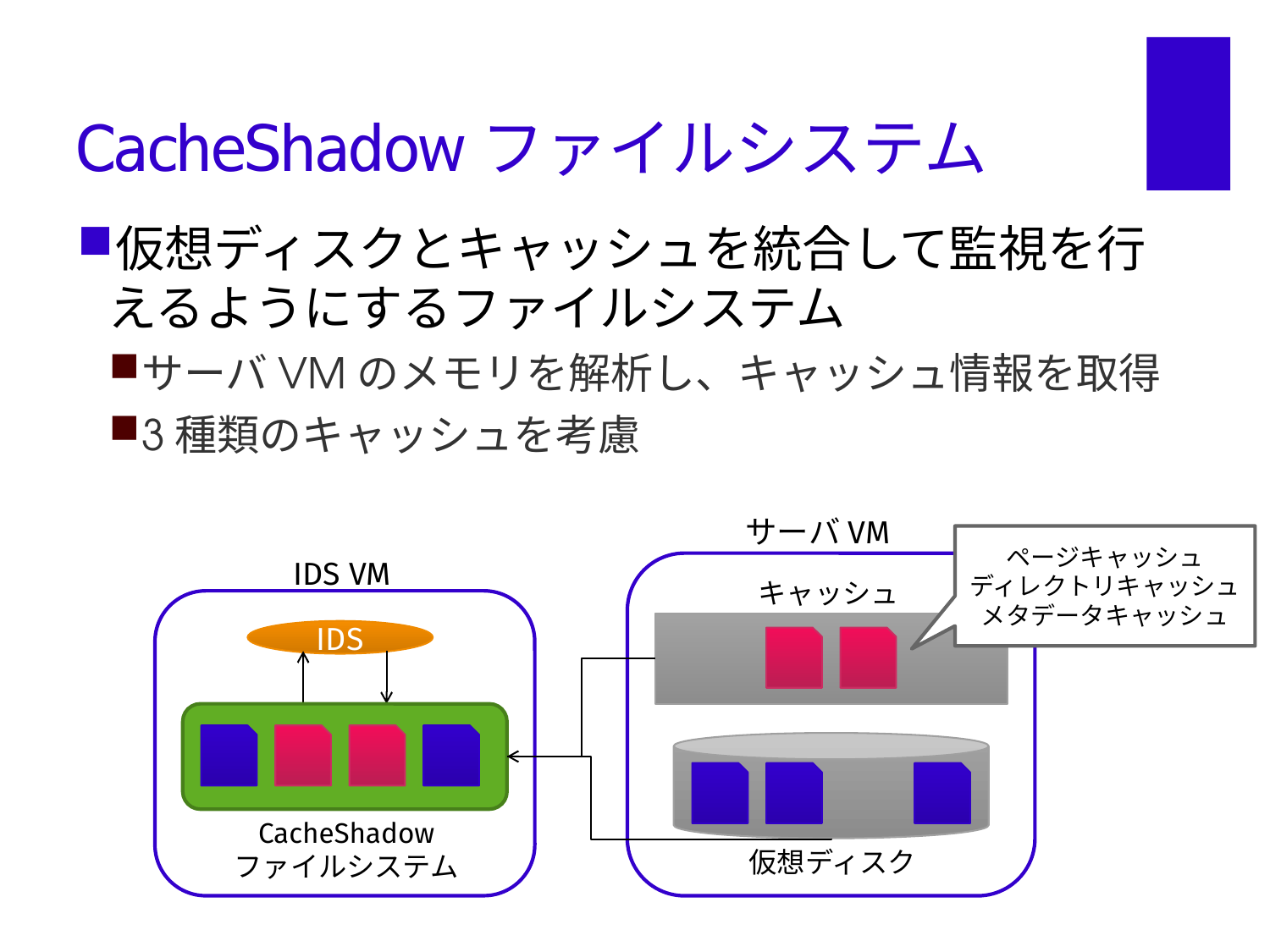

# CacheShadowファイルシステム
仮想ディスクとキャッシュを統合して監視を行えるようにするファイルシステム
サーバVMのメモリを解析し、キャッシュ情報を取得
3種類のキャッシュを考慮
サーバVM
IDS VM

キャッシュ

IDS

CacheShadow
ファイルシステム
仮想ディスク
ページキャッシュ
ディレクトリキャッシュ
メタデータキャッシュ